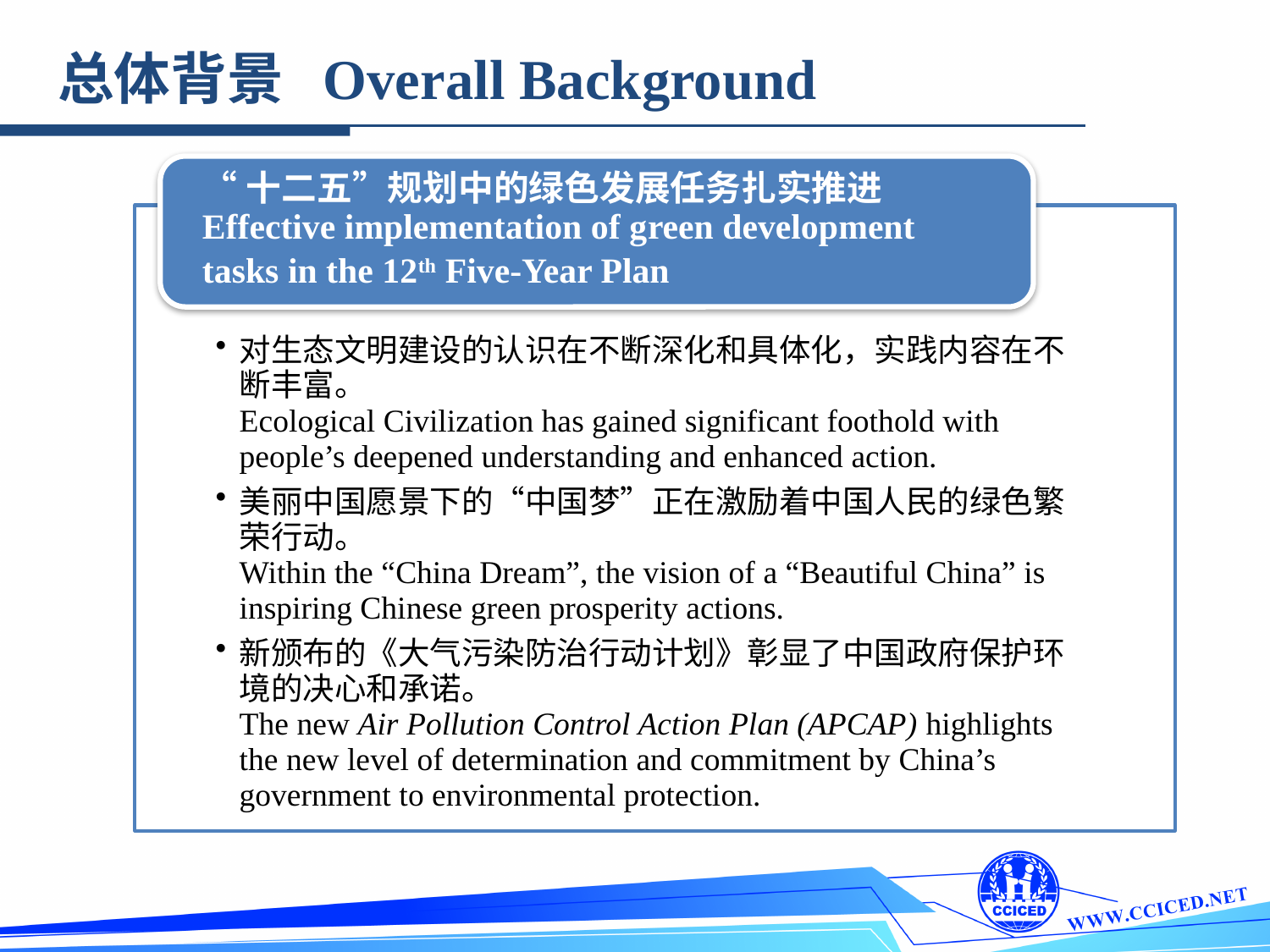

总体背景  Overall Background
对生态文明建设的认识在不断深化和具体化，实践内容在不断丰富。
Ecological Civilization has gained significant foothold with people’s deepened understanding and enhanced action.
美丽中国愿景下的“中国梦”正在激励着中国人民的绿色繁荣行动。
Within the “China Dream”, the vision of a “Beautiful China” is inspiring Chinese green prosperity actions.
新颁布的《大气污染防治行动计划》彰显了中国政府保护环境的决心和承诺。
The new Air Pollution Control Action Plan (APCAP) highlights the new level of determination and commitment by China’s government to environmental protection.
“十二五”规划中的绿色发展任务扎实推进
Effective implementation of green development tasks in the 12th Five-Year Plan